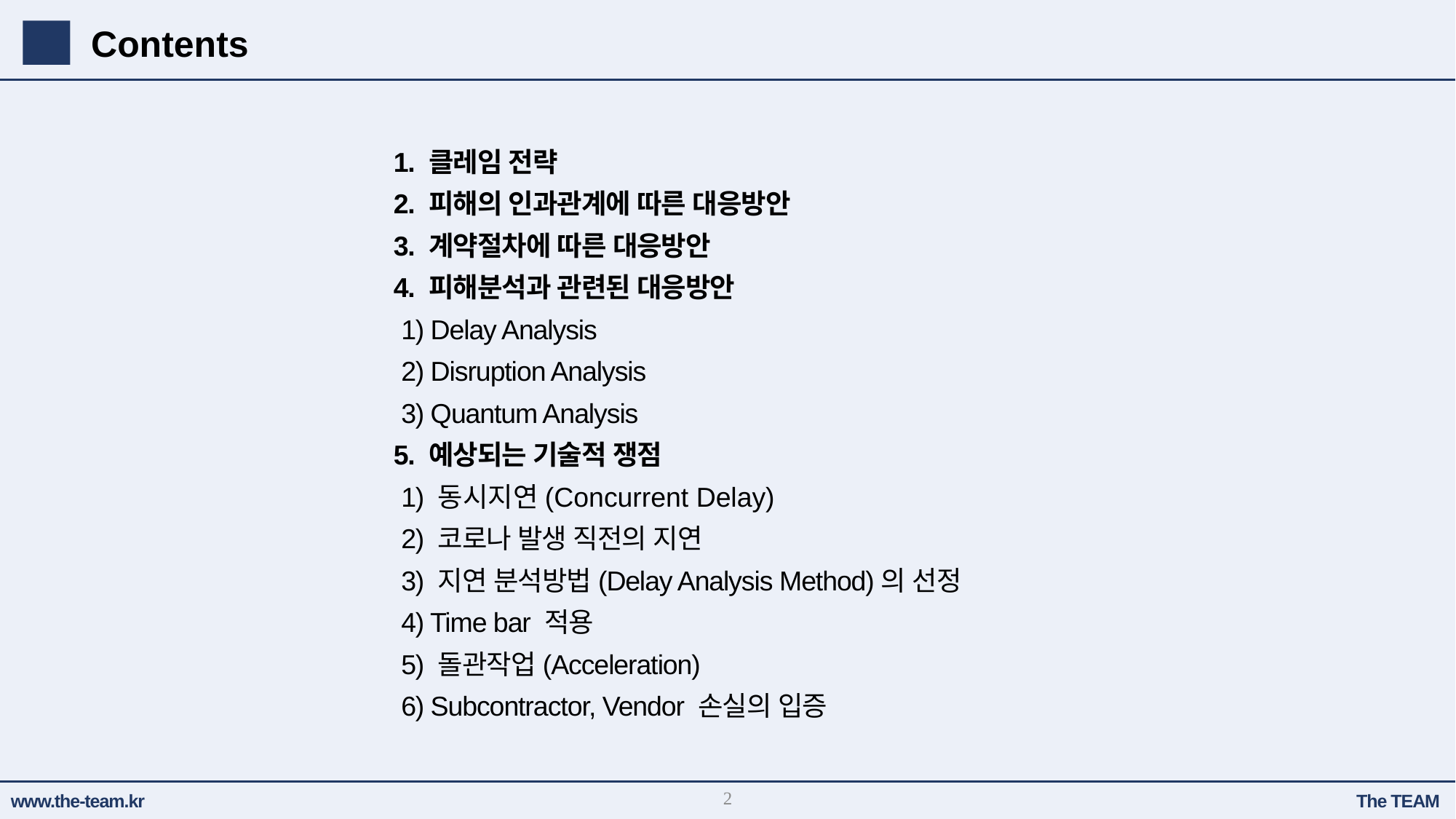

Contents

1. 클레임 전략
2. 피해의 인과관계에 따른 대응방안
3. 계약절차에 따른 대응방안
4. 피해분석과 관련된 대응방안
 1) Delay Analysis
 2) Disruption Analysis
 3) Quantum Analysis
5. 예상되는 기술적 쟁점
 1) 동시지연(Concurrent Delay)
 2) 코로나 발생 직전의 지연
 3) 지연 분석방법(Delay Analysis Method)의 선정
 4) Time bar 적용
 5) 돌관작업(Acceleration)
 6) Subcontractor, Vendor 손실의 입증
2